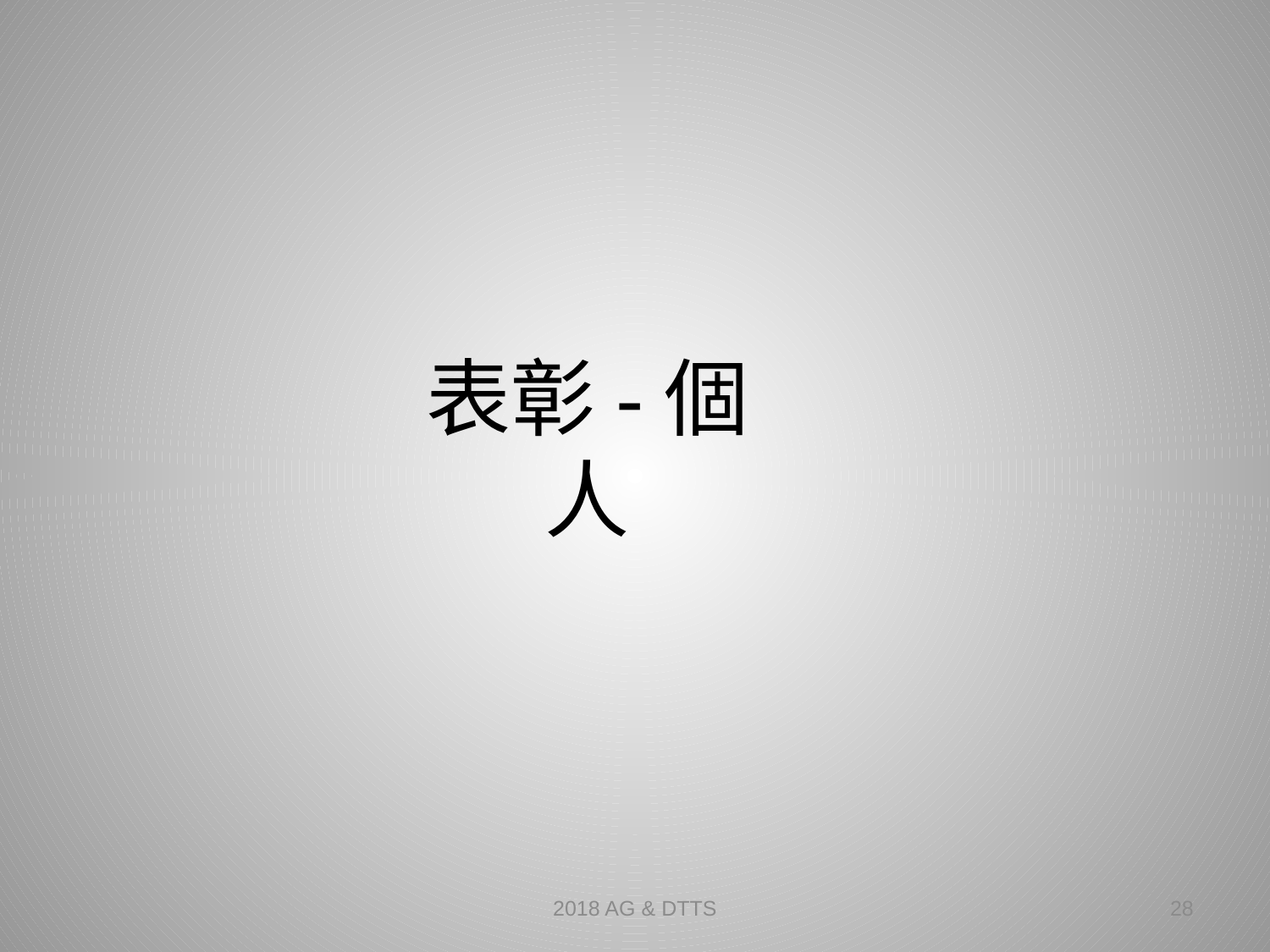

# 表彰-個人
2018 AG & DTTS
28